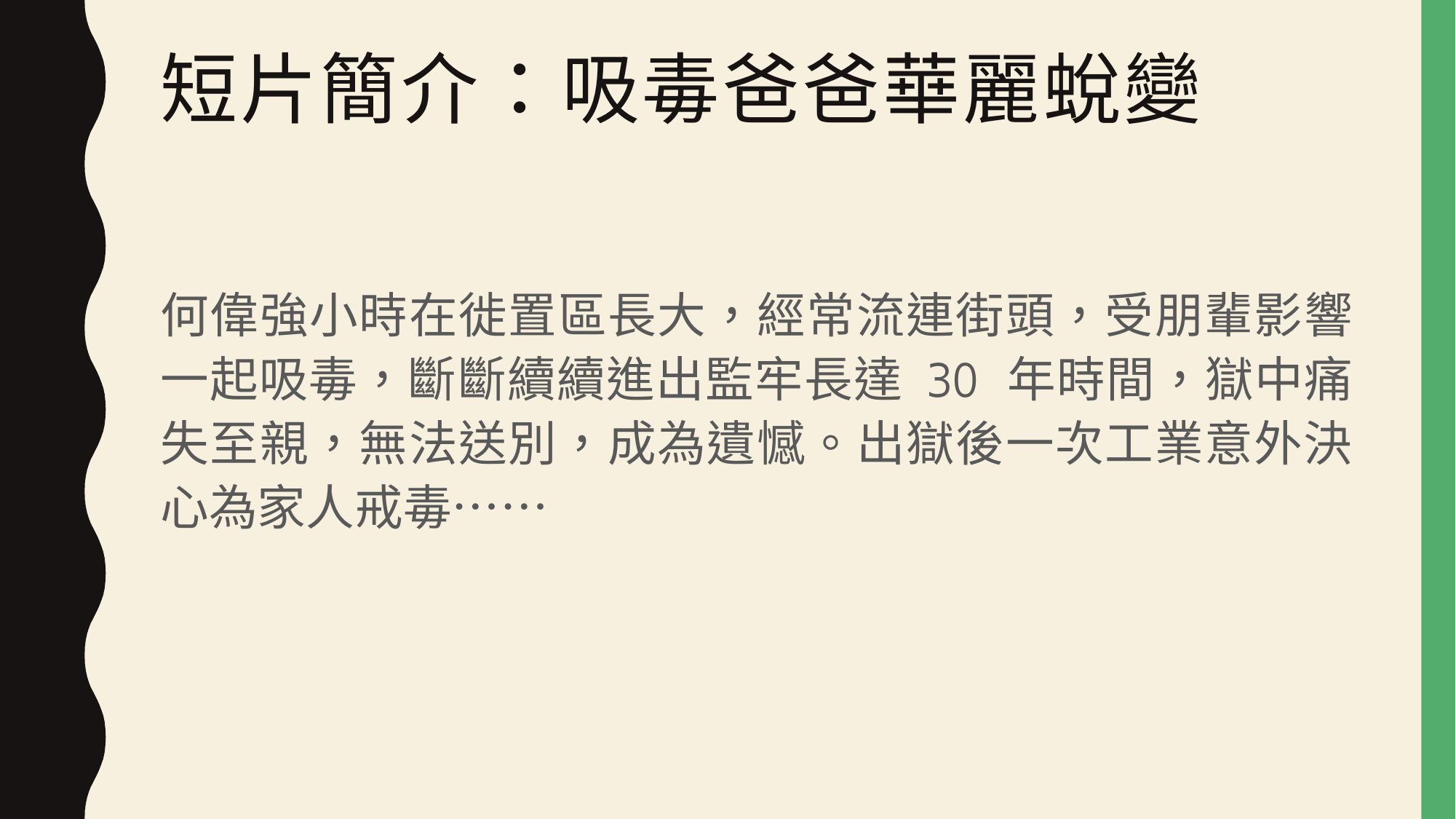

# 短片簡介：吸毒爸爸華麗蛻變
何偉強小時在徙置區長大，經常流連街頭，受朋輩影響一起吸毒，斷斷續續進出監牢長達 30 年時間，獄中痛失至親，無法送別，成為遺憾。出獄後一次工業意外決心為家人戒毒……